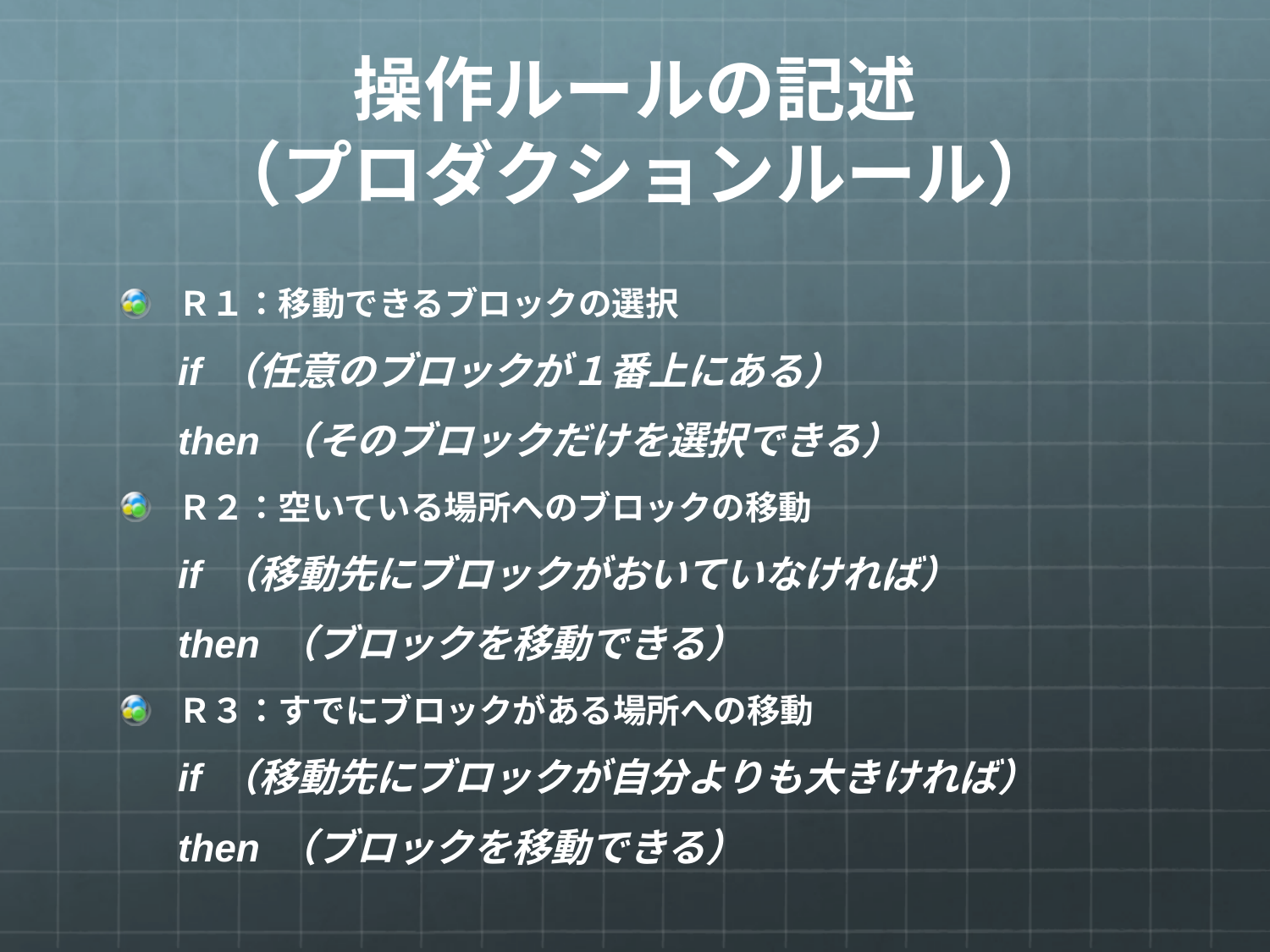

# 操作ルールの記述 （プロダクションルール）
Ｒ１：移動できるブロックの選択
	if （任意のブロックが１番上にある）
		then （そのブロックだけを選択できる）
Ｒ２：空いている場所へのブロックの移動
	if （移動先にブロックがおいていなければ）
		then （ブロックを移動できる）
Ｒ３：すでにブロックがある場所への移動
	if （移動先にブロックが自分よりも大きければ）
		then （ブロックを移動できる）